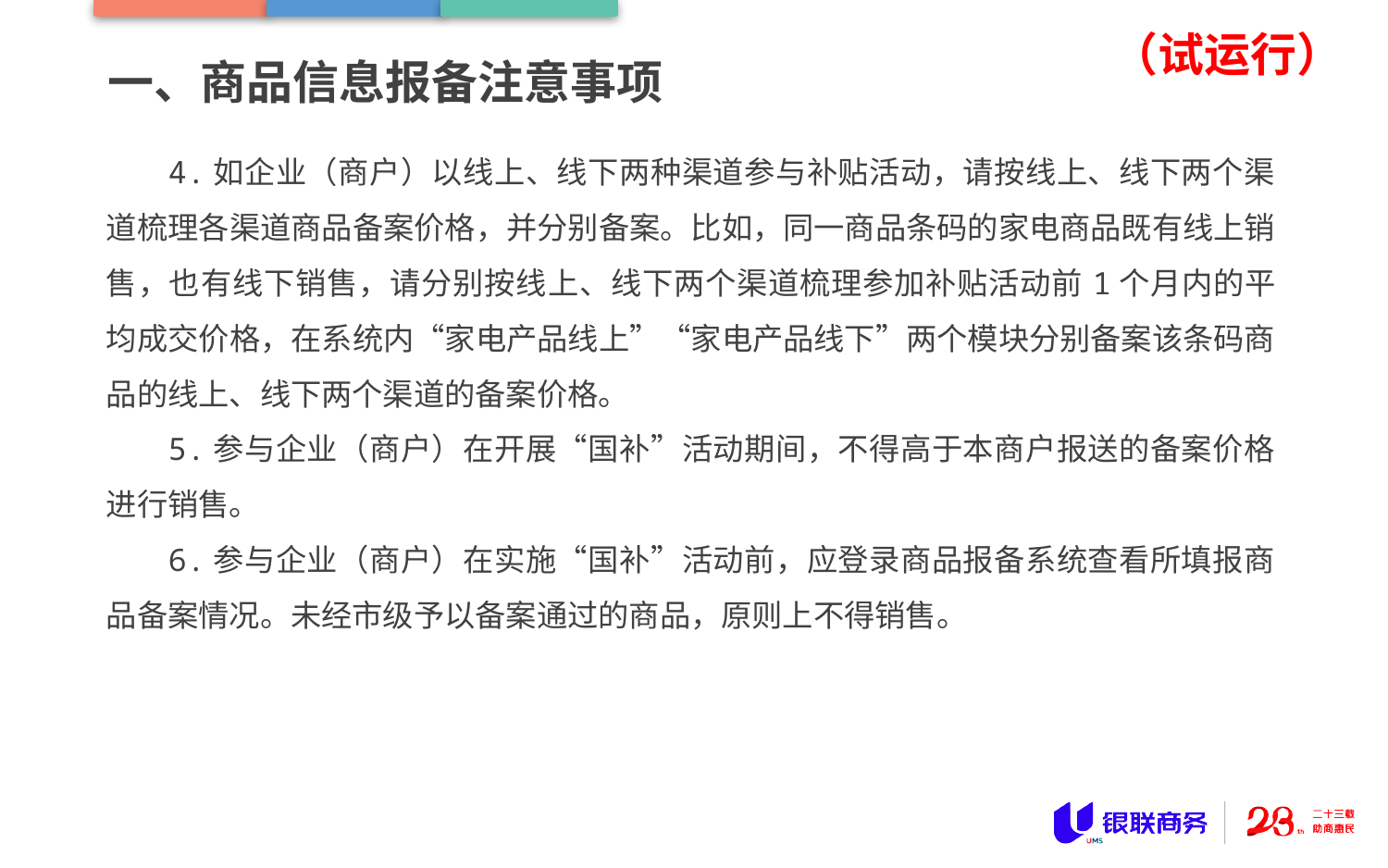

（试运行）
一、商品信息报备注意事项
4.如企业（商户）以线上、线下两种渠道参与补贴活动，请按线上、线下两个渠道梳理各渠道商品备案价格，并分别备案。比如，同一商品条码的家电商品既有线上销售，也有线下销售，请分别按线上、线下两个渠道梳理参加补贴活动前1个月内的平均成交价格，在系统内“家电产品线上”“家电产品线下”两个模块分别备案该条码商品的线上、线下两个渠道的备案价格。
5.参与企业（商户）在开展“国补”活动期间，不得高于本商户报送的备案价格进行销售。
6.参与企业（商户）在实施“国补”活动前，应登录商品报备系统查看所填报商品备案情况。未经市级予以备案通过的商品，原则上不得销售。